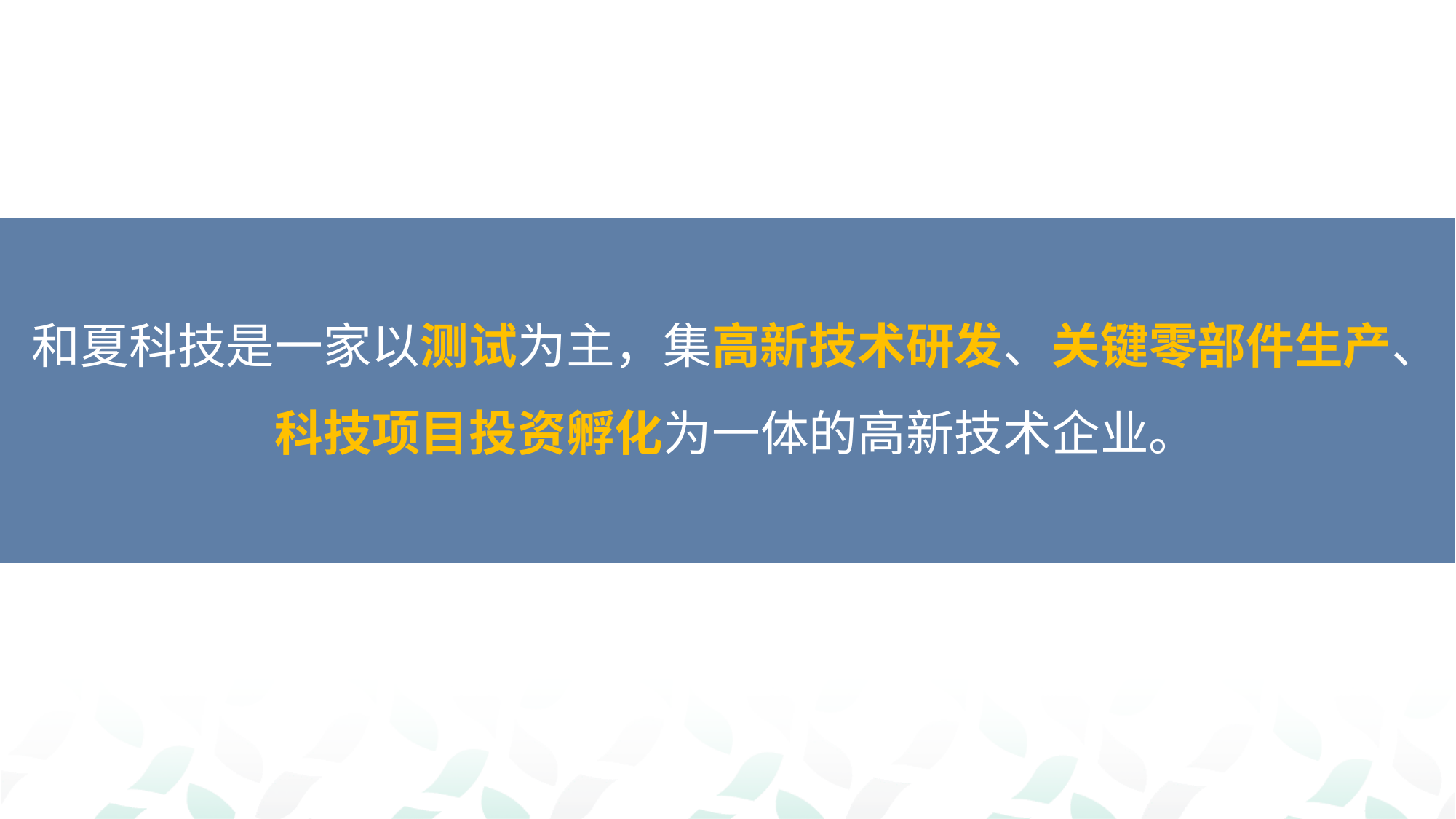

和夏科技是一家以测试为主，集高新技术研发、关键零部件生产、
科技项目投资孵化为一体的高新技术企业。
一
了解和夏科技